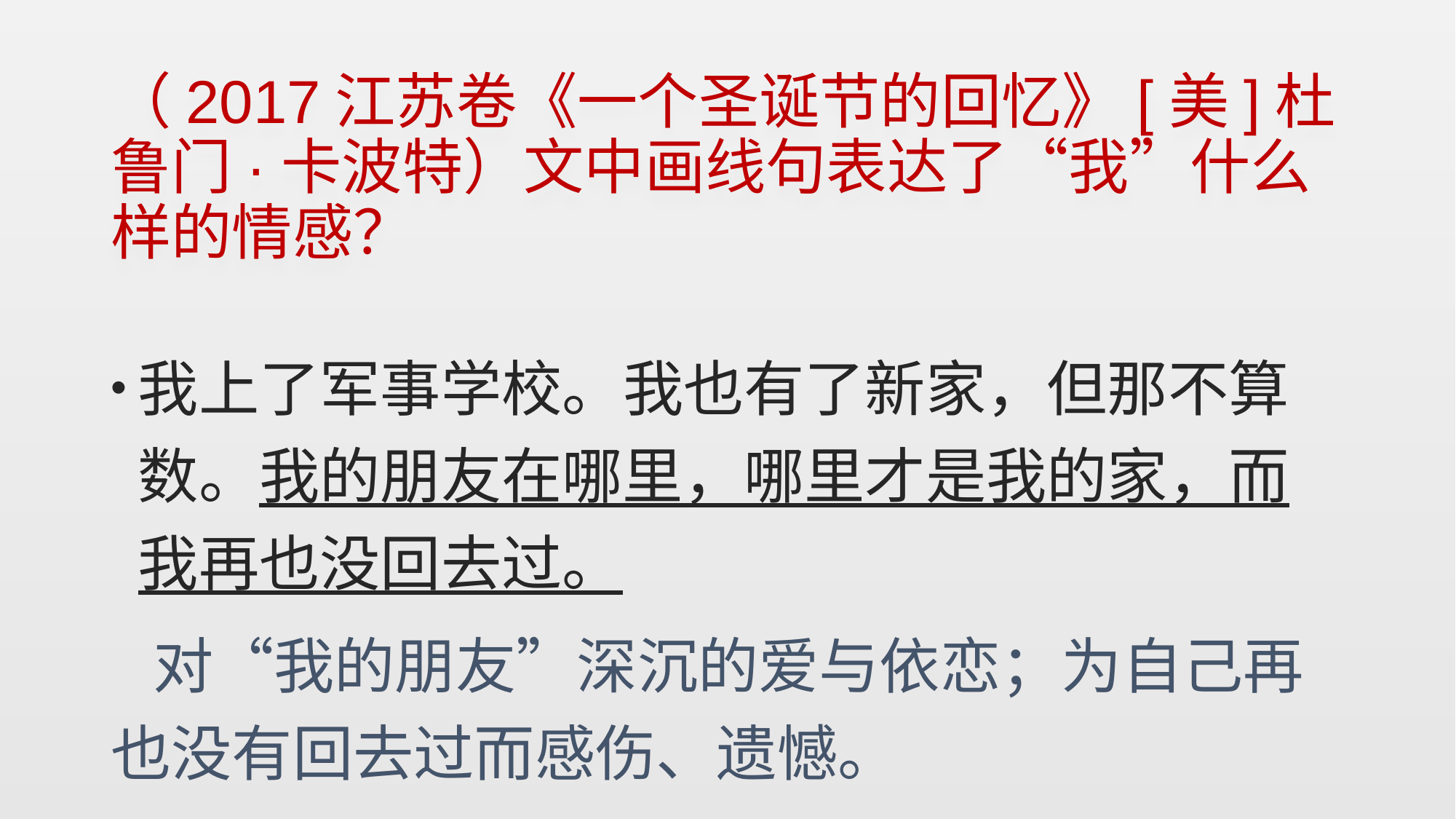

# （2017江苏卷《一个圣诞节的回忆》[美]杜鲁门·卡波特）文中画线句表达了“我”什么样的情感？
我上了军事学校。我也有了新家，但那不算数。我的朋友在哪里，哪里才是我的家，而我再也没回去过。
  对“我的朋友”深沉的爱与依恋；为自己再也没有回去过而感伤、遗憾。